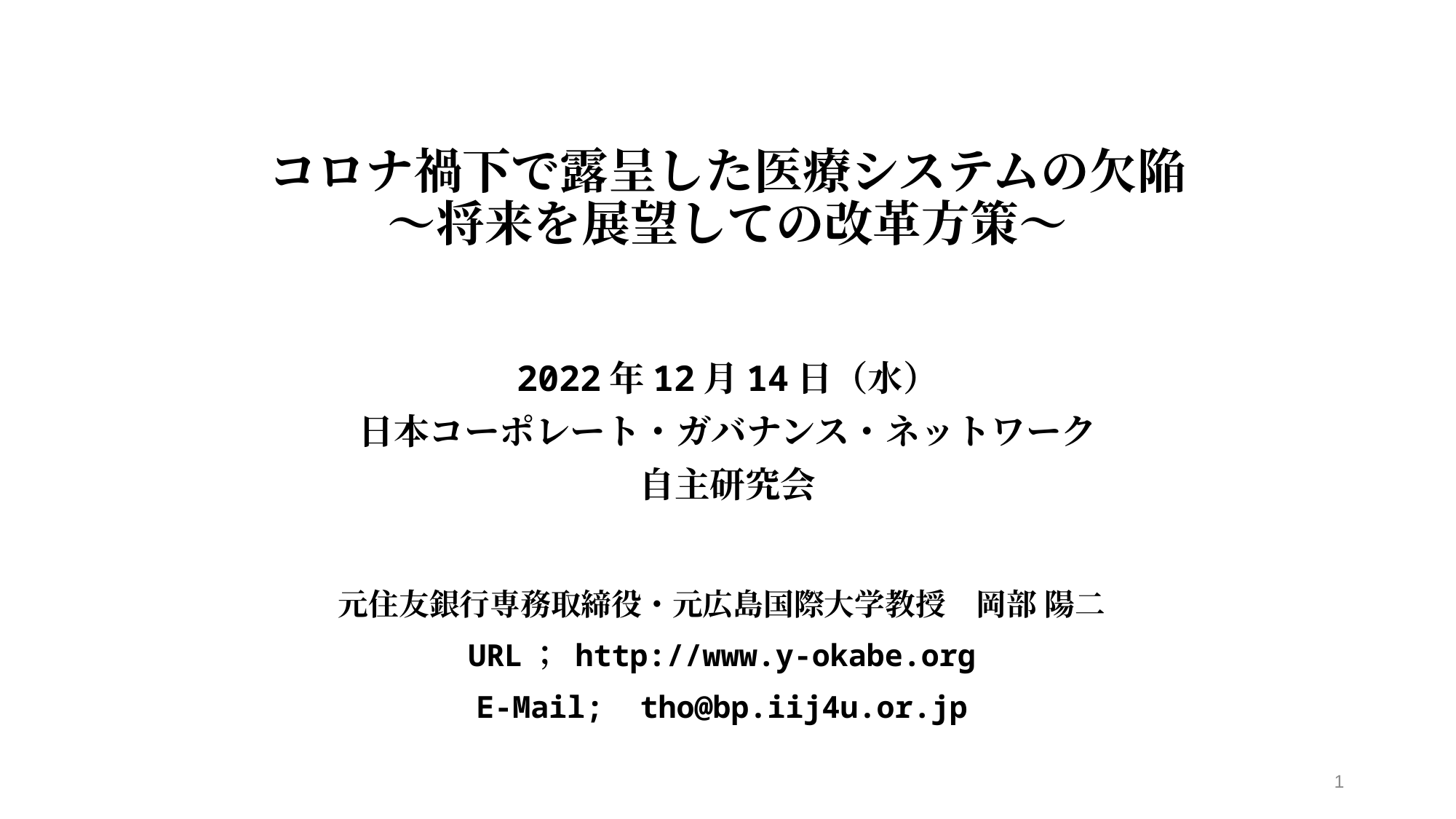

# コロナ禍下で露呈した医療システムの欠陥 ～将来を展望しての改革方策～
2022年12月14日（水）
日本コーポレート・ガバナンス・ネットワーク
自主研究会

元住友銀行専務取締役・元広島国際大学教授　岡部 陽二
URL； http://www.y-okabe.org
E-Mail;  tho@bp.iij4u.or.jp

1